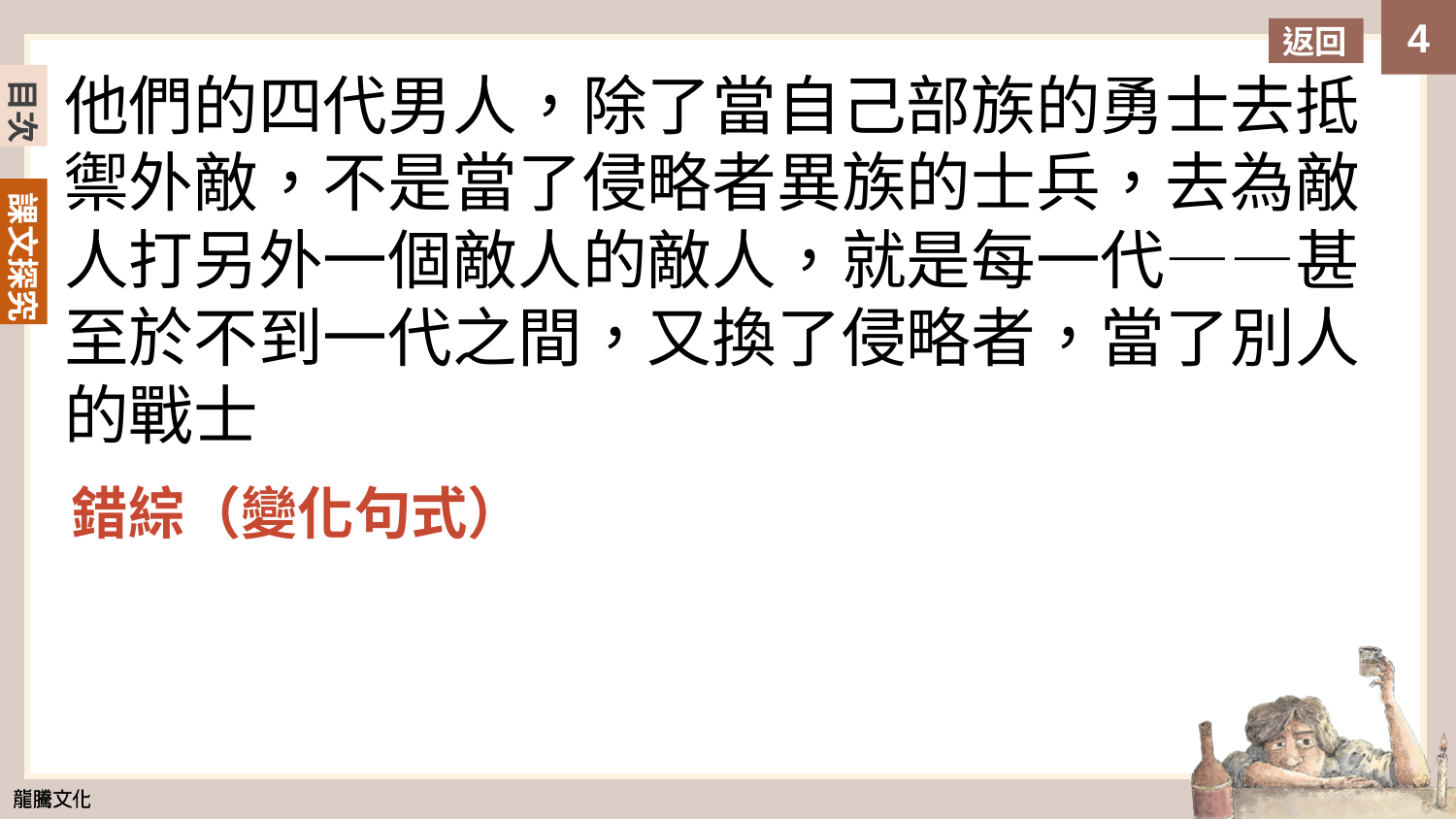

返回
他們的四代男人，除了當自己部族的勇士去抵禦外敵，不是當了侵略者異族的士兵，去為敵人打另外一個敵人的敵人，就是每一代——甚至於不到一代之間，又換了侵略者，當了別人的戰士
錯綜（變化句式）